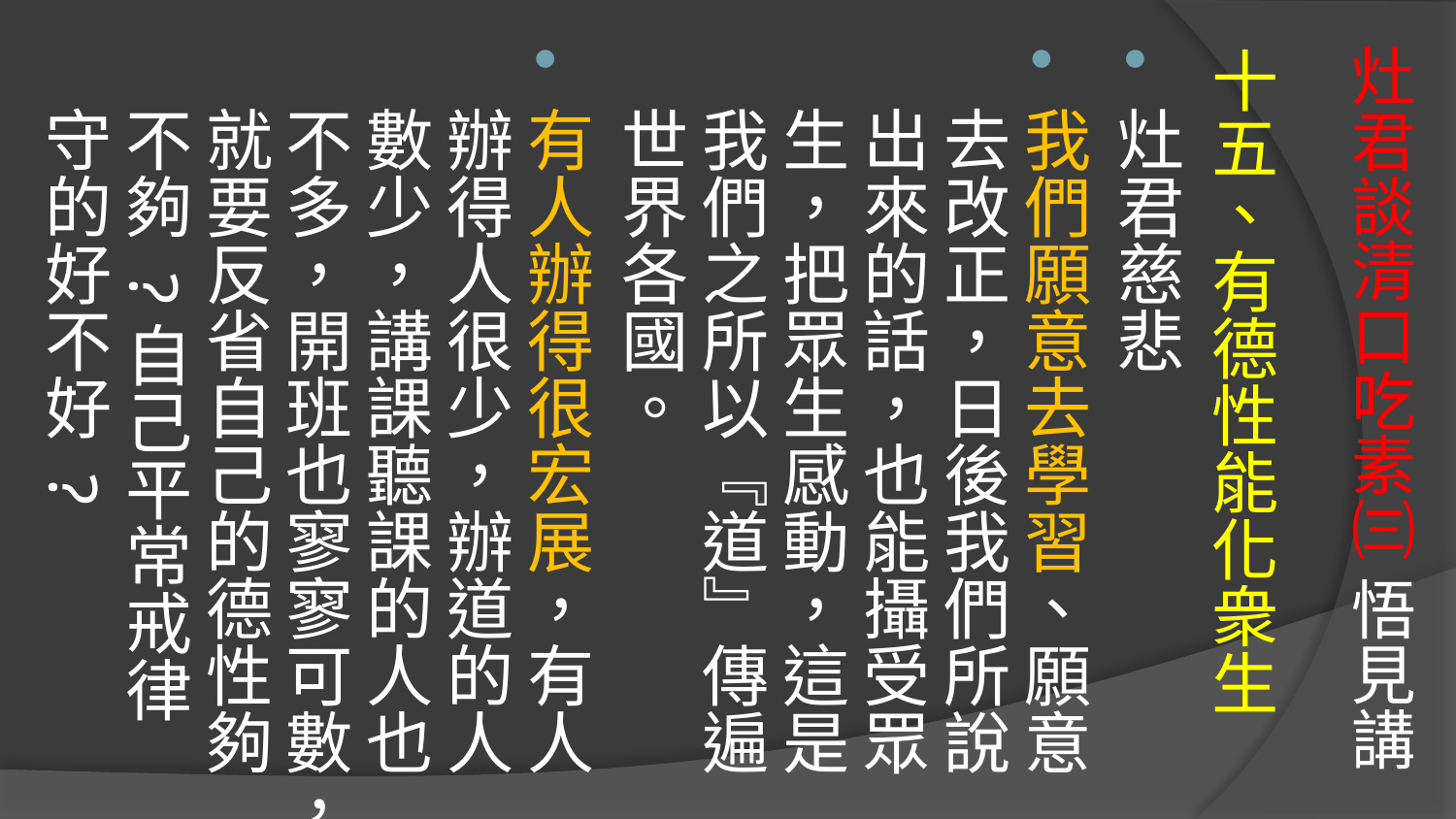

# 灶君談清口吃素㈢ 悟見講
十五、有德性能化衆生
灶君慈悲
我們願意去學習、願意去改正，日後我們所說出來的話，也能攝受眾生，把眾生感動，這是我們之所以『道』傳遍世界各國。
有人辦得很宏展，有人辦得人很少，辦道的人數少，講課聽課的人也不多，開班也寥寥可數，就要反省自己的德性夠不夠 ?自己平常戒律守的好不好 ?